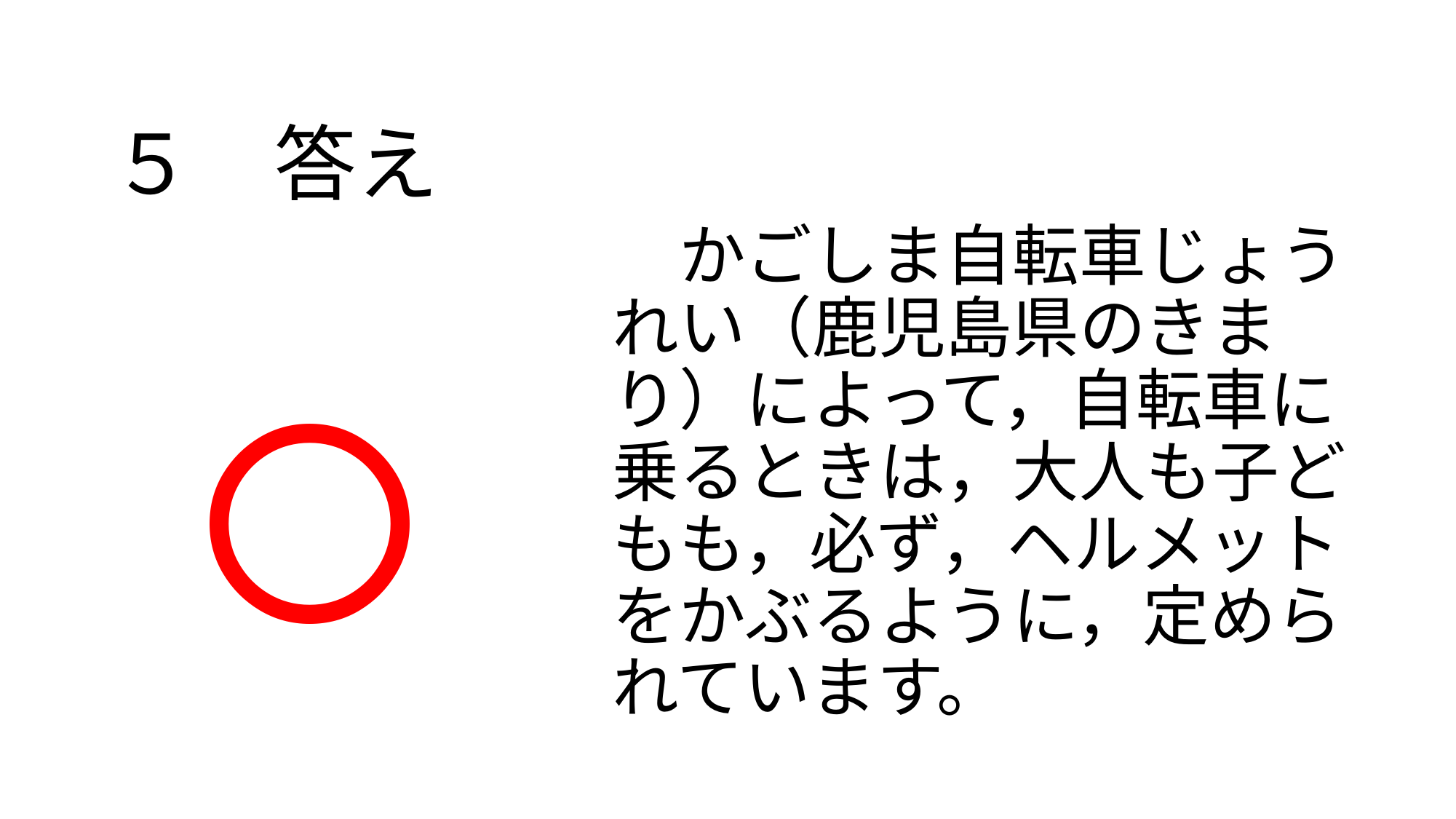

# ５　答え
　かごしま自転車じょうれい（鹿児島県のきまり）によって，自転車に乗るときは，大人も子どもも，必ず，ヘルメットをかぶるように，定められています。
○